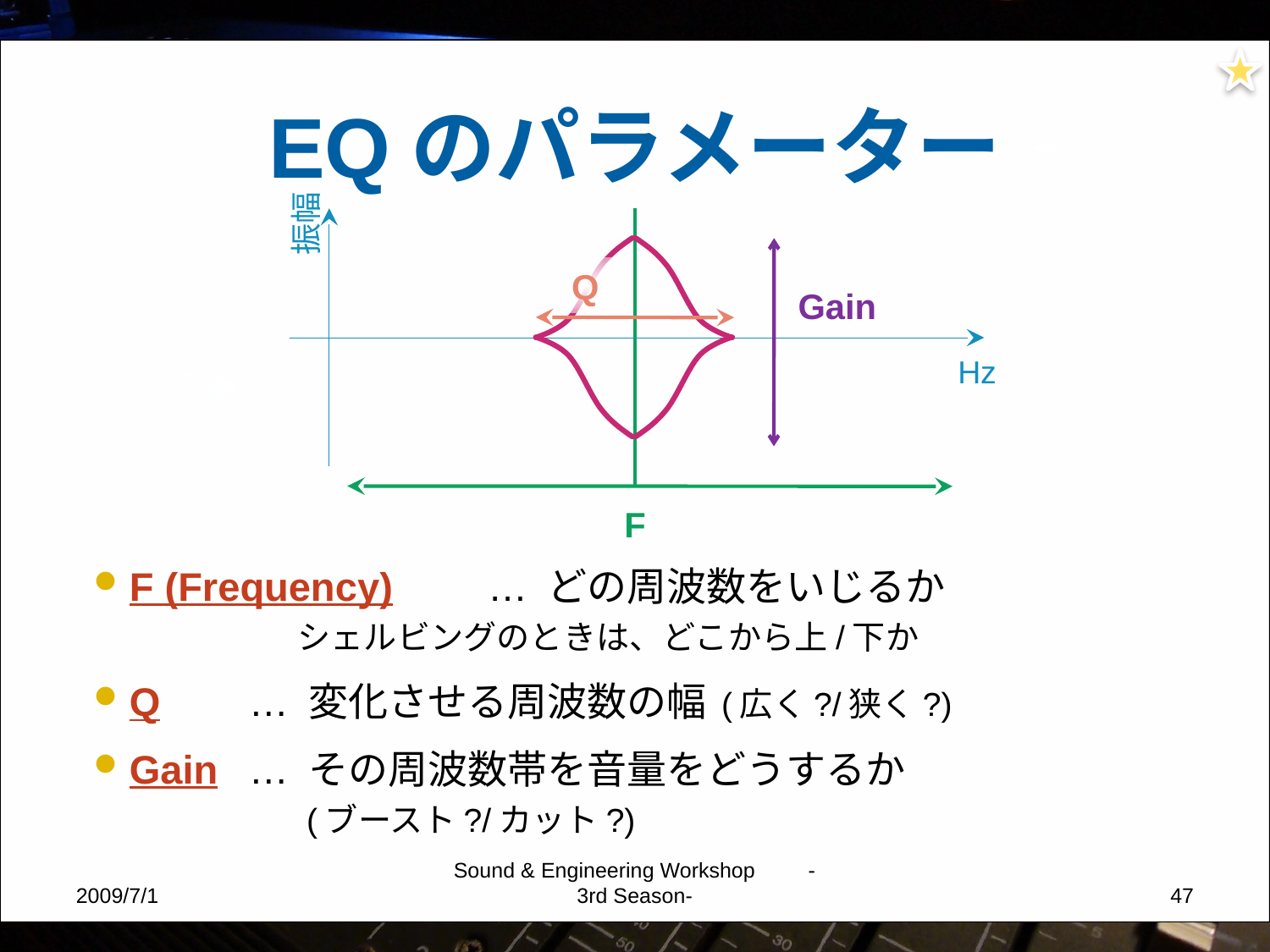

# EQのパラメーター

振幅

Q
Gain

Hz
F
F (Frequency)	… どの周波数をいじるか
			　 シェルビングのときは、どこから上/下か
Q			… 変化させる周波数の幅 (広く?/狭く?)
Gain		… その周波数帯を音量をどうするか
			　 (ブースト?/カット?)
2009/7/1
Sound & Engineering Workshop         -3rd Season-
47